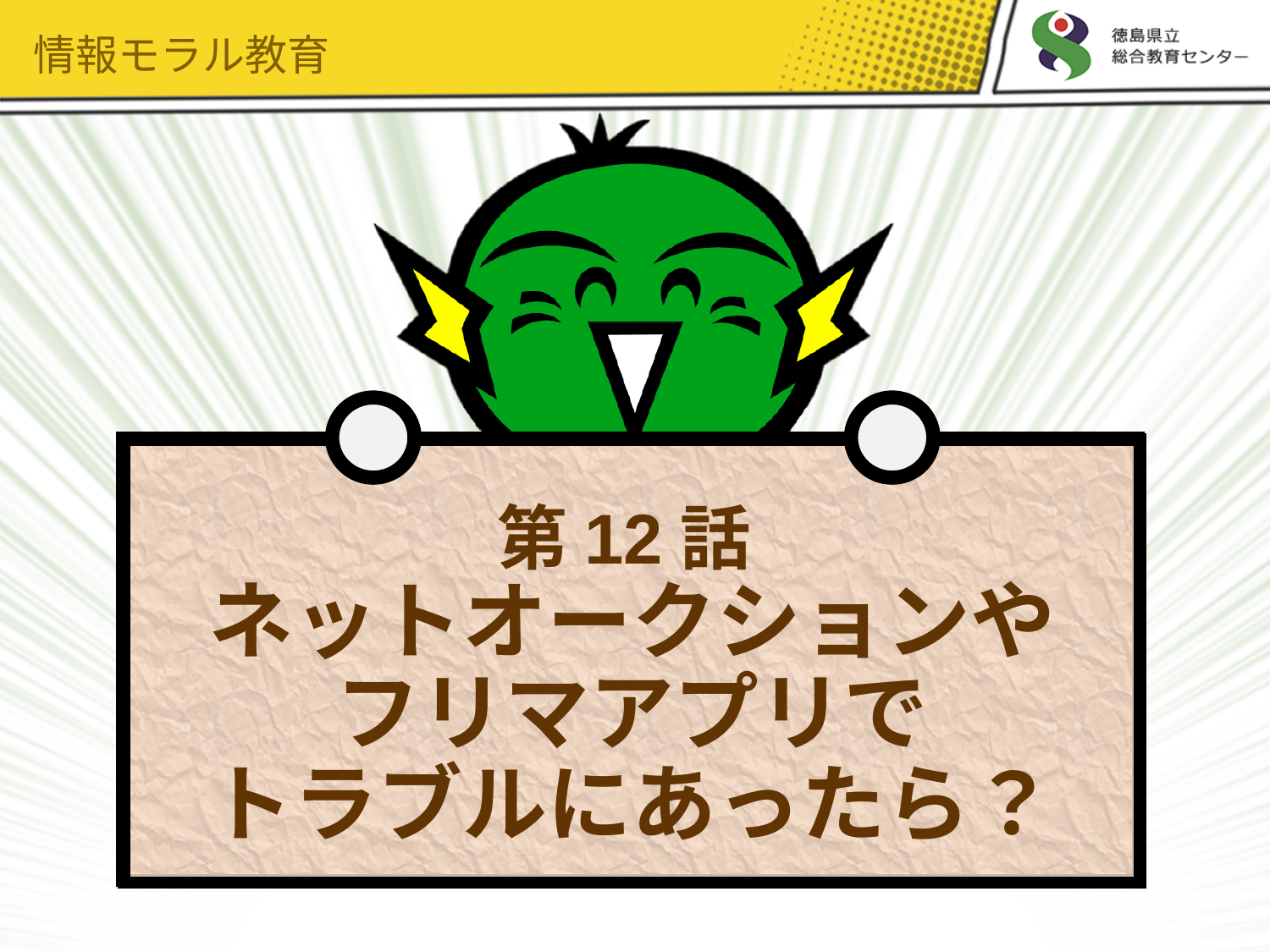

情報モラル教育
# 第12話 ネットオークションや フリマアプリで トラブルにあったら？